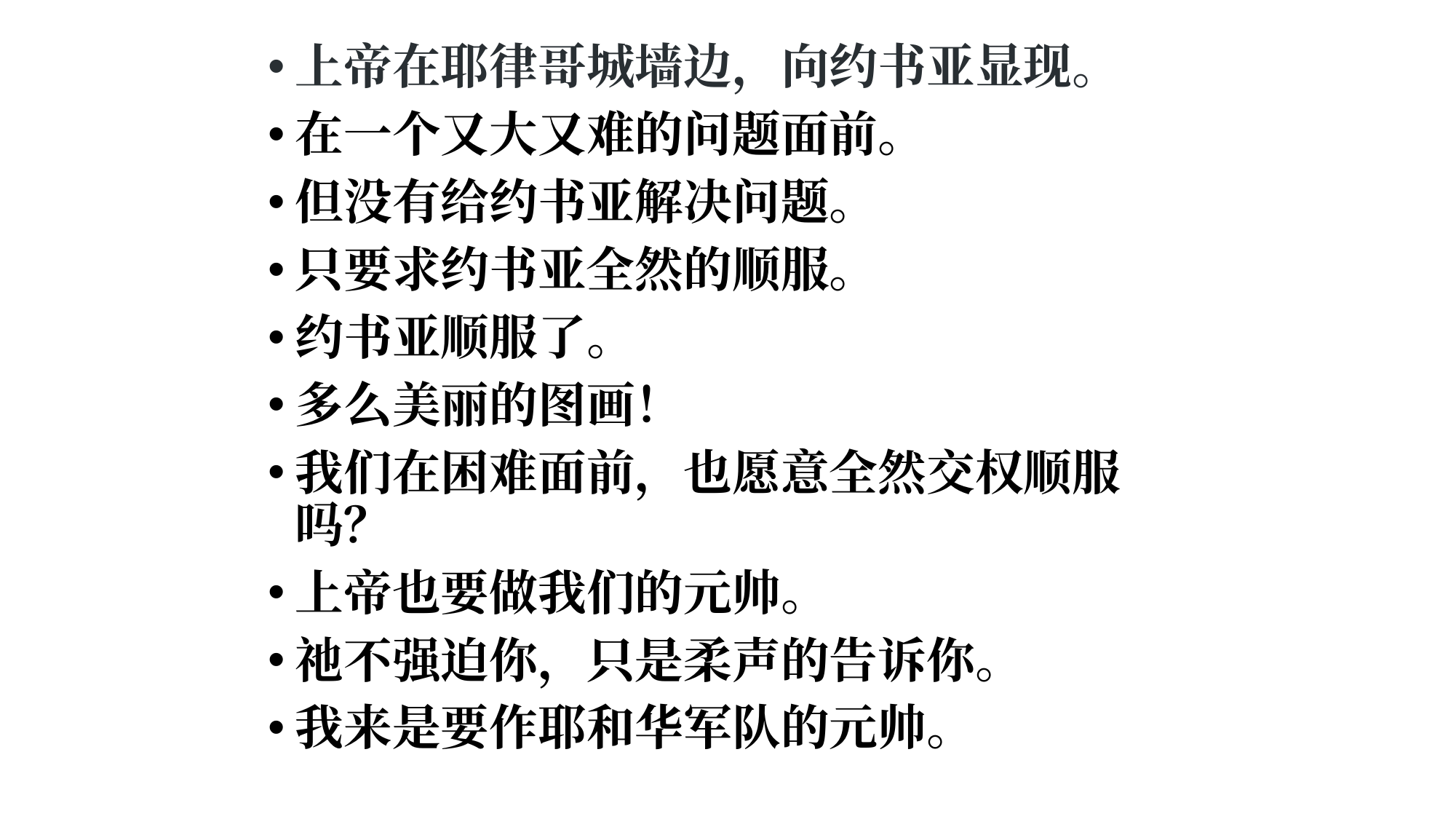

上帝在耶律哥城墙边，向约书亚显现。
在一个又大又难的问题面前。
但没有给约书亚解决问题。
只要求约书亚全然的顺服。
约书亚顺服了。
多么美丽的图画！
我们在困难面前，也愿意全然交权顺服吗？
上帝也要做我们的元帅。
祂不强迫你，只是柔声的告诉你。
我来是要作耶和华军队的元帅。